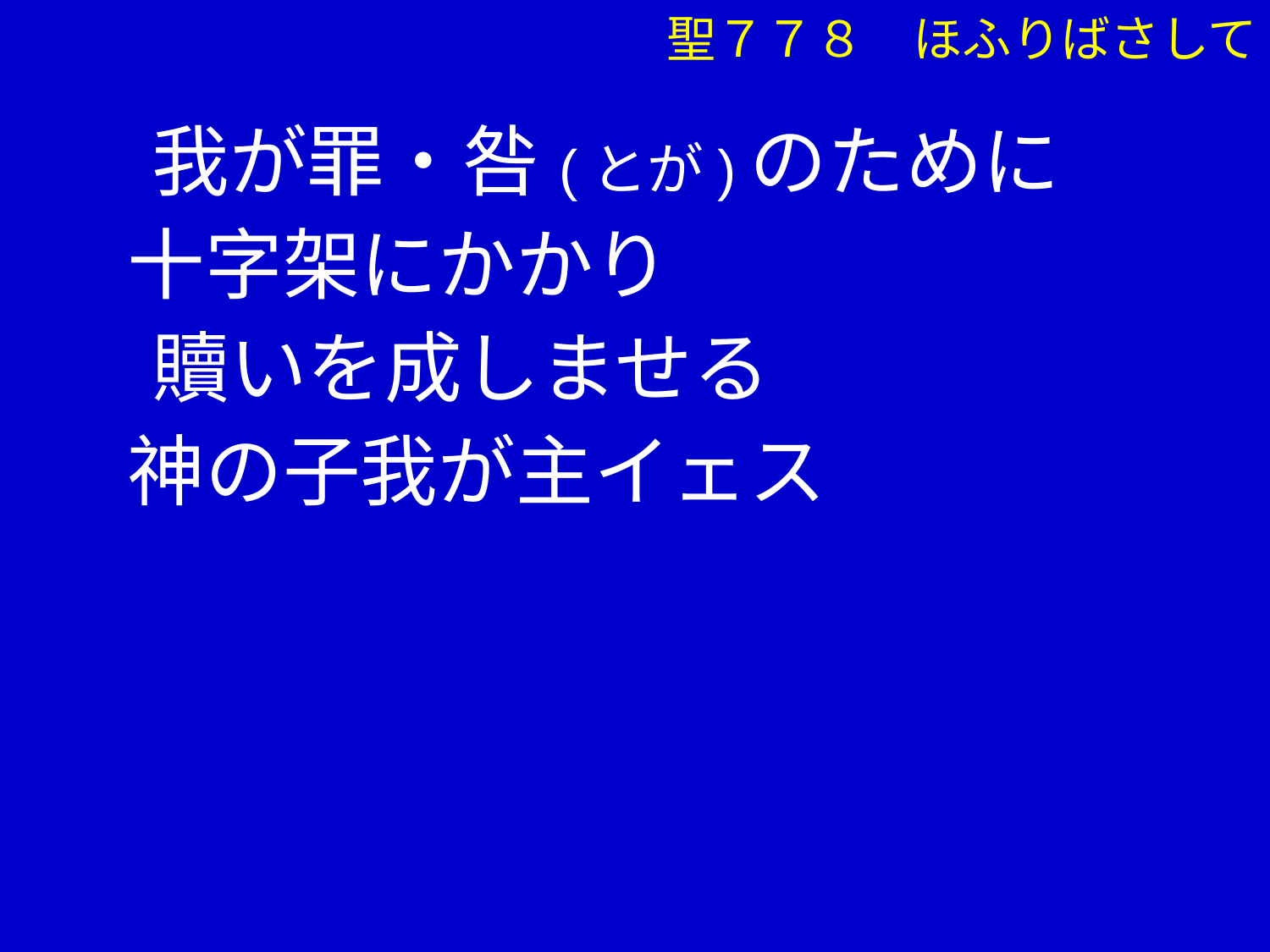

聖７７８　ほふりばさして
　   我が罪・咎(とが)のために
     十字架にかかり
　   贖いを成しませる
     神の子我が主イェス